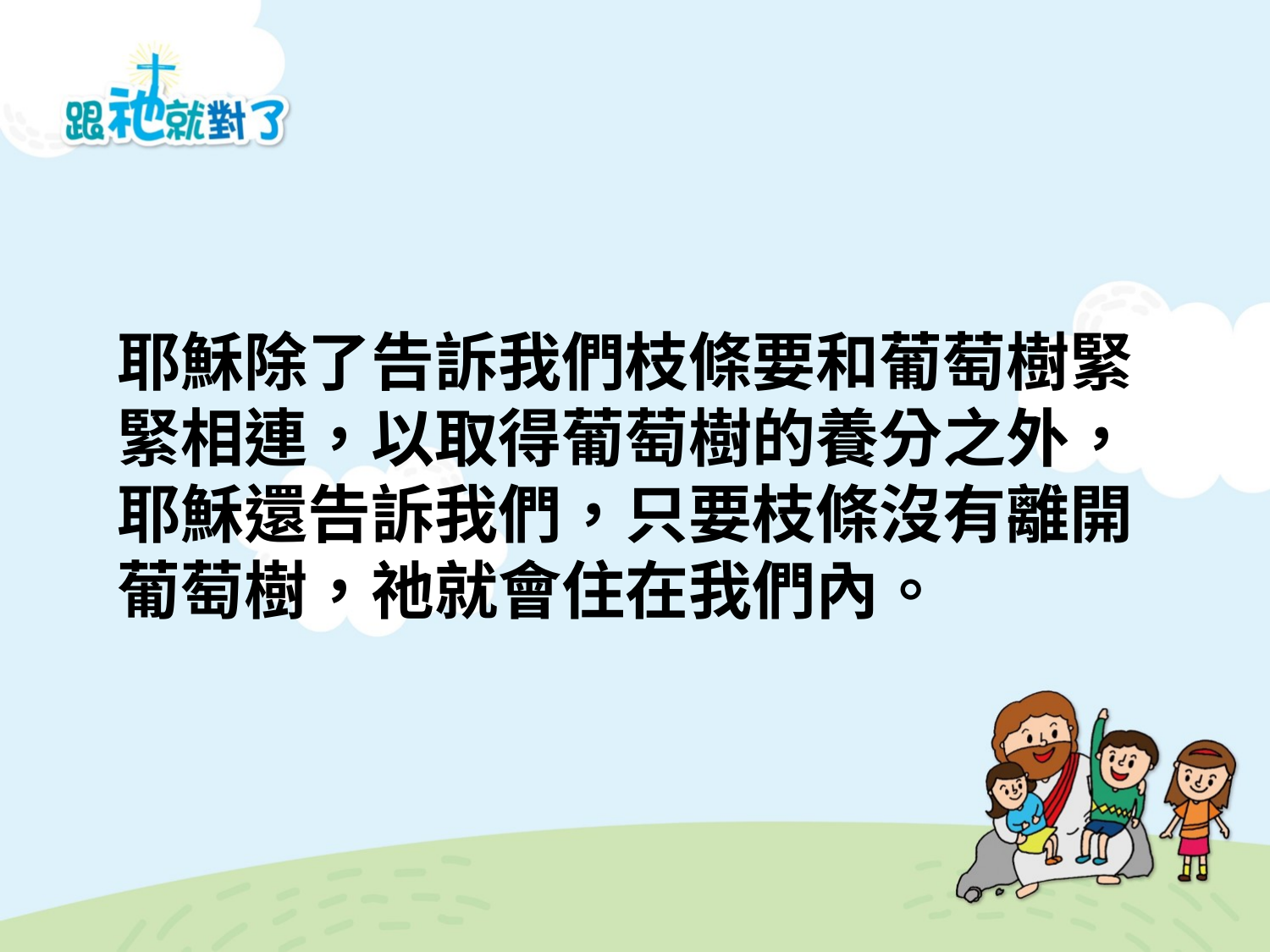

耶穌除了告訴我們枝條要和葡萄樹緊緊相連，以取得葡萄樹的養分之外，耶穌還告訴我們，只要枝條沒有離開葡萄樹，祂就會住在我們內。